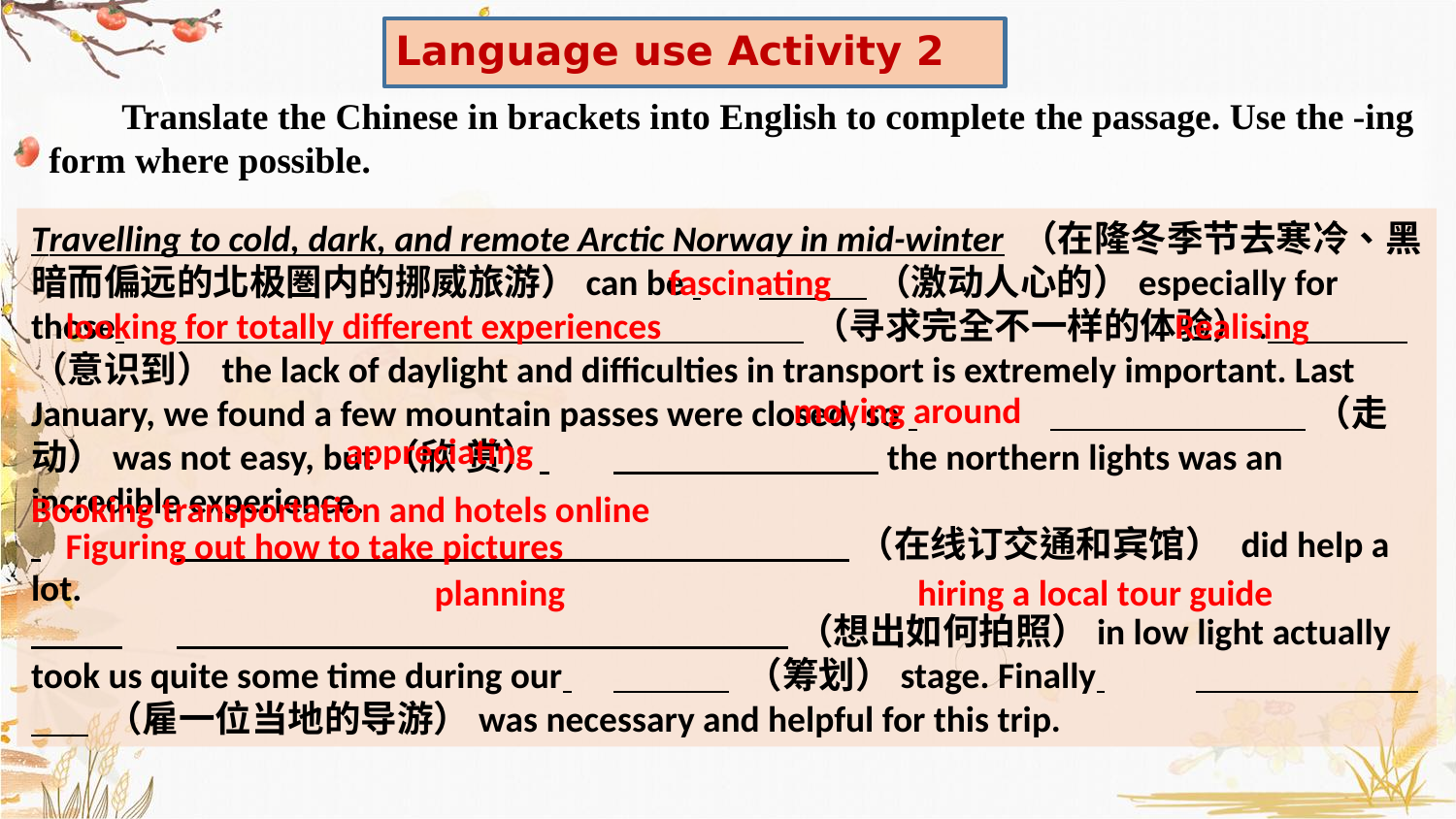

Language use Activity 2
Translate the Chinese in brackets into English to complete the passage. Use the -ing form where possible.

Travelling to cold, dark, and remote Arctic Norway in mid-winter （在隆冬季节去寒冷、黑暗而偏远的北极圏内的挪威旅游）can be  	             （激动人心的）especially for those 	                                                                            （寻求完全不一样的体验）.                  （意识到）the lack of daylight and difficulties in transport is extremely important. Last January, we found a few mountain passes were closed, so  	                               （走动）was not easy, but（欣 赏） 	                          the northern lights was an incredible experience.
 	                                                                  （在线订交通和宾馆） did help a lot.
         	                                                            （想出如何拍照）in low light actually took us quite some time during our 	               （筹划）stage. Finally 	                                    （雇一位当地的导游）was necessary and helpful for this trip.
fascinating
Realising
looking for totally different experiences
moving around
appreciating
Booking transportation and hotels online
Figuring out how to take pictures
planning
hiring a local tour guide